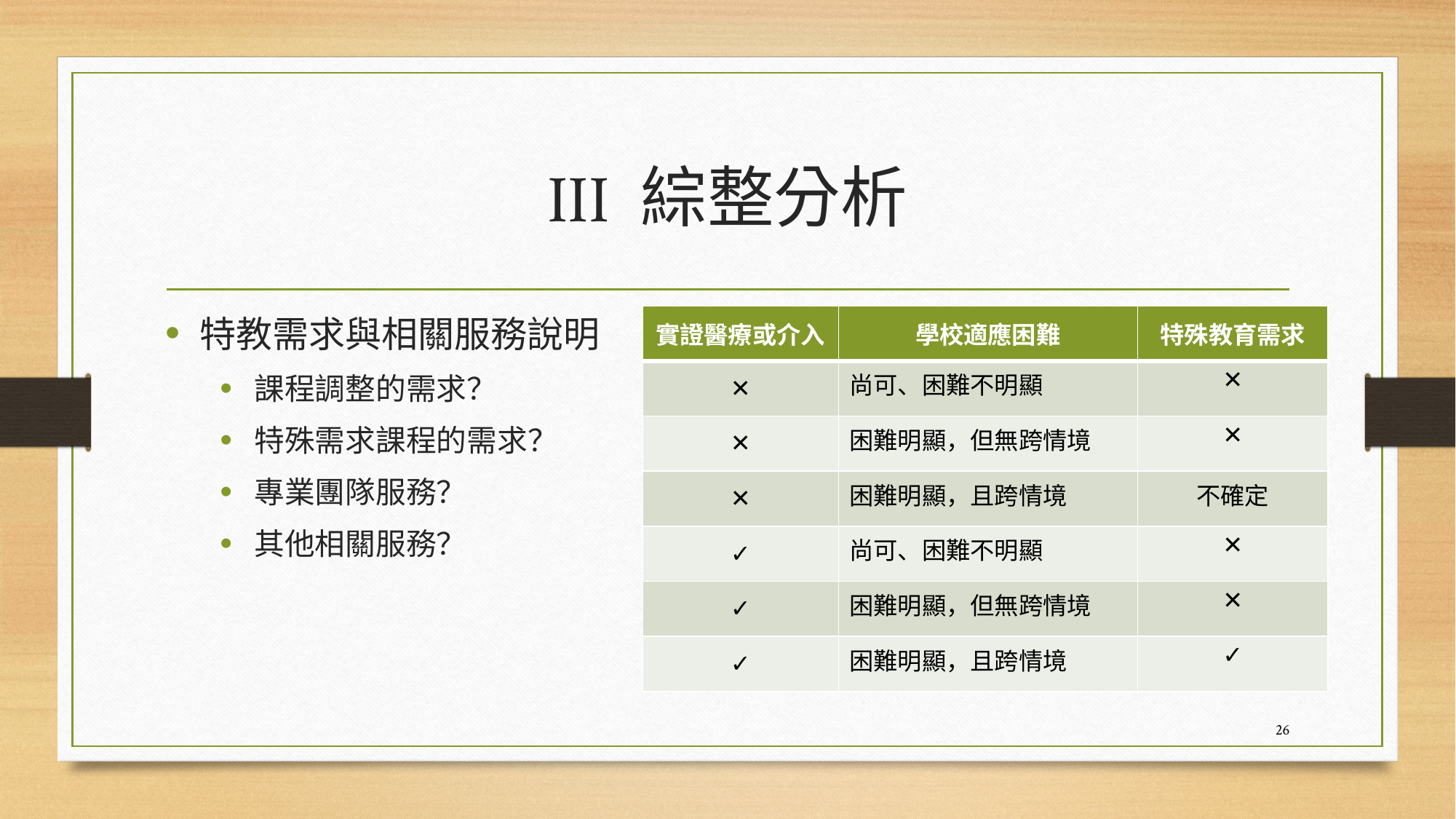

# III 綜整分析
特教需求與相關服務說明
課程調整的需求？
特殊需求課程的需求？
專業團隊服務？
其他相關服務？
| 實證醫療或介入 | 學校適應困難 | 特殊教育需求 |
| --- | --- | --- |
| ✕ | 尚可、困難不明顯 | ✕ |
| ✕ | 困難明顯，但無跨情境 | ✕ |
| ✕ | 困難明顯，且跨情境 | 不確定 |
| ✓ | 尚可、困難不明顯 | ✕ |
| ✓ | 困難明顯，但無跨情境 | ✕ |
| ✓ | 困難明顯，且跨情境 | ✓ |
26